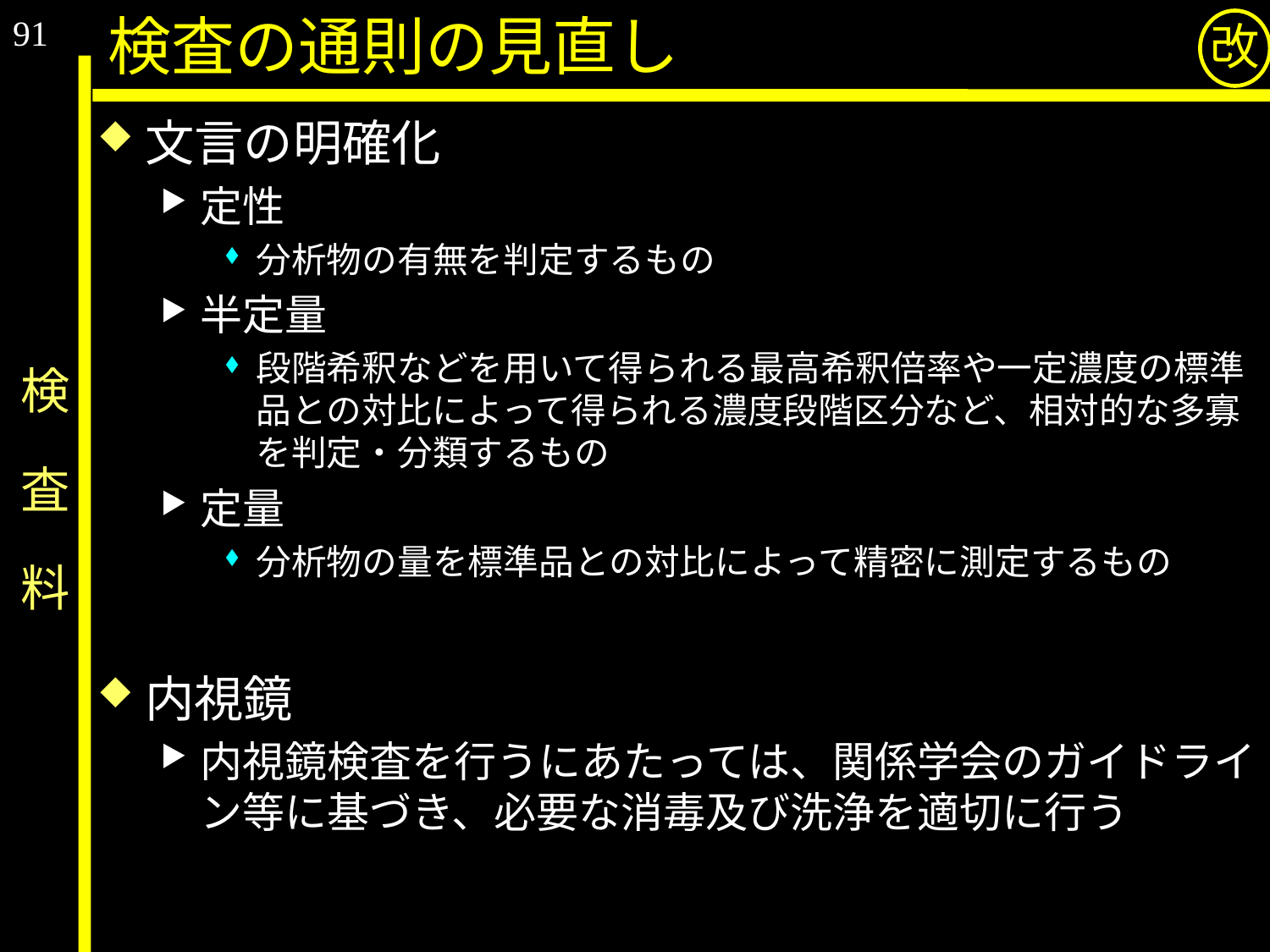

91
検査の通則の見直し
改

文言の明確化
定性
分析物の有無を判定するもの
半定量
段階希釈などを用いて得られる最高希釈倍率や一定濃度の標準品との対比によって得られる濃度段階区分など、相対的な多寡を判定・分類するもの
定量
分析物の量を標準品との対比によって精密に測定するもの

内視鏡
内視鏡検査を行うにあたっては、関係学会のガイドライン等に基づき、必要な消毒及び洗浄を適切に行う
# 検　査　料